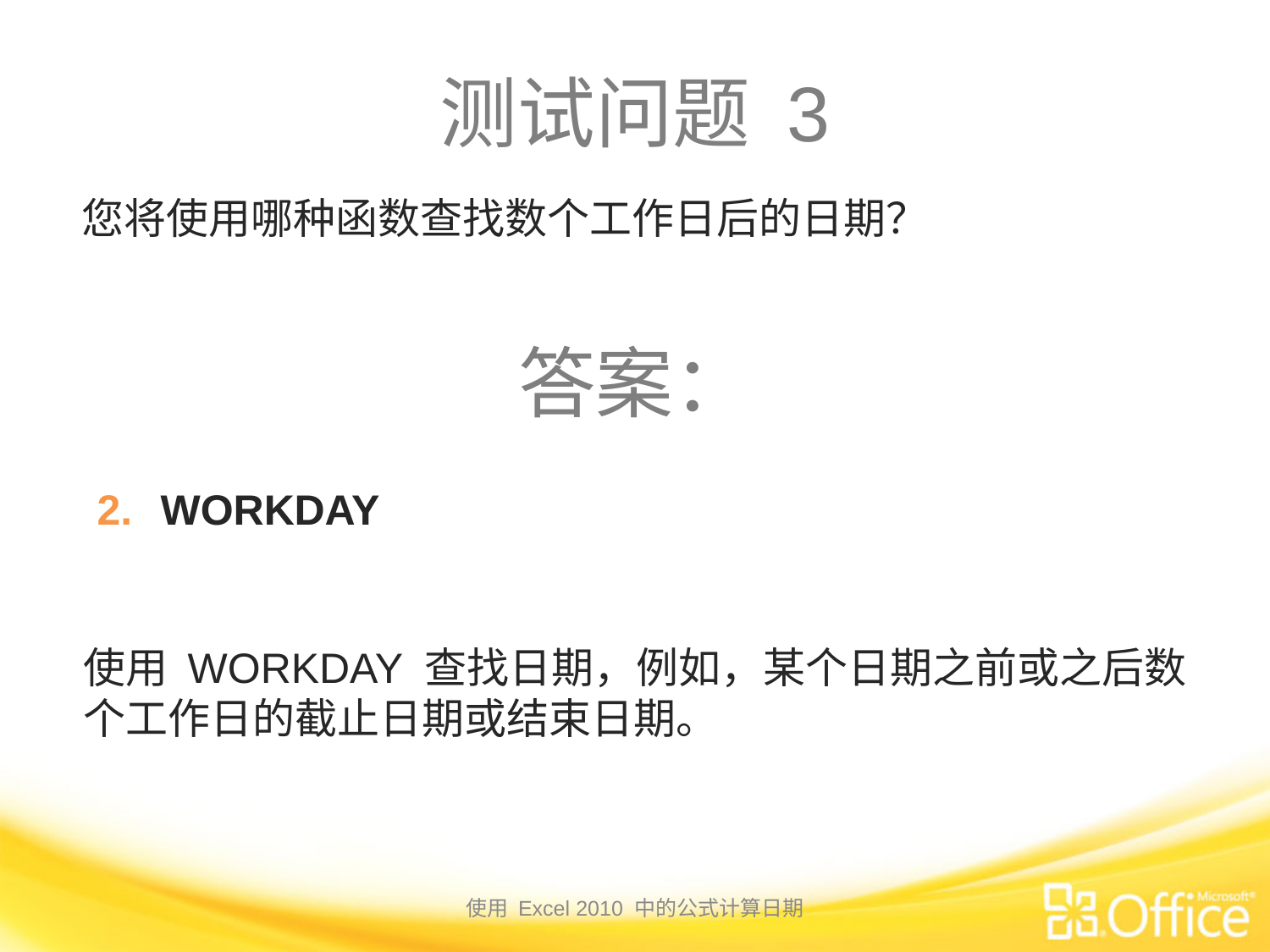

# 测试问题 3
您将使用哪种函数查找数个工作日后的日期？
答案：
WORKDAY
使用 WORKDAY 查找日期，例如，某个日期之前或之后数个工作日的截止日期或结束日期。
使用 Excel 2010 中的公式计算日期